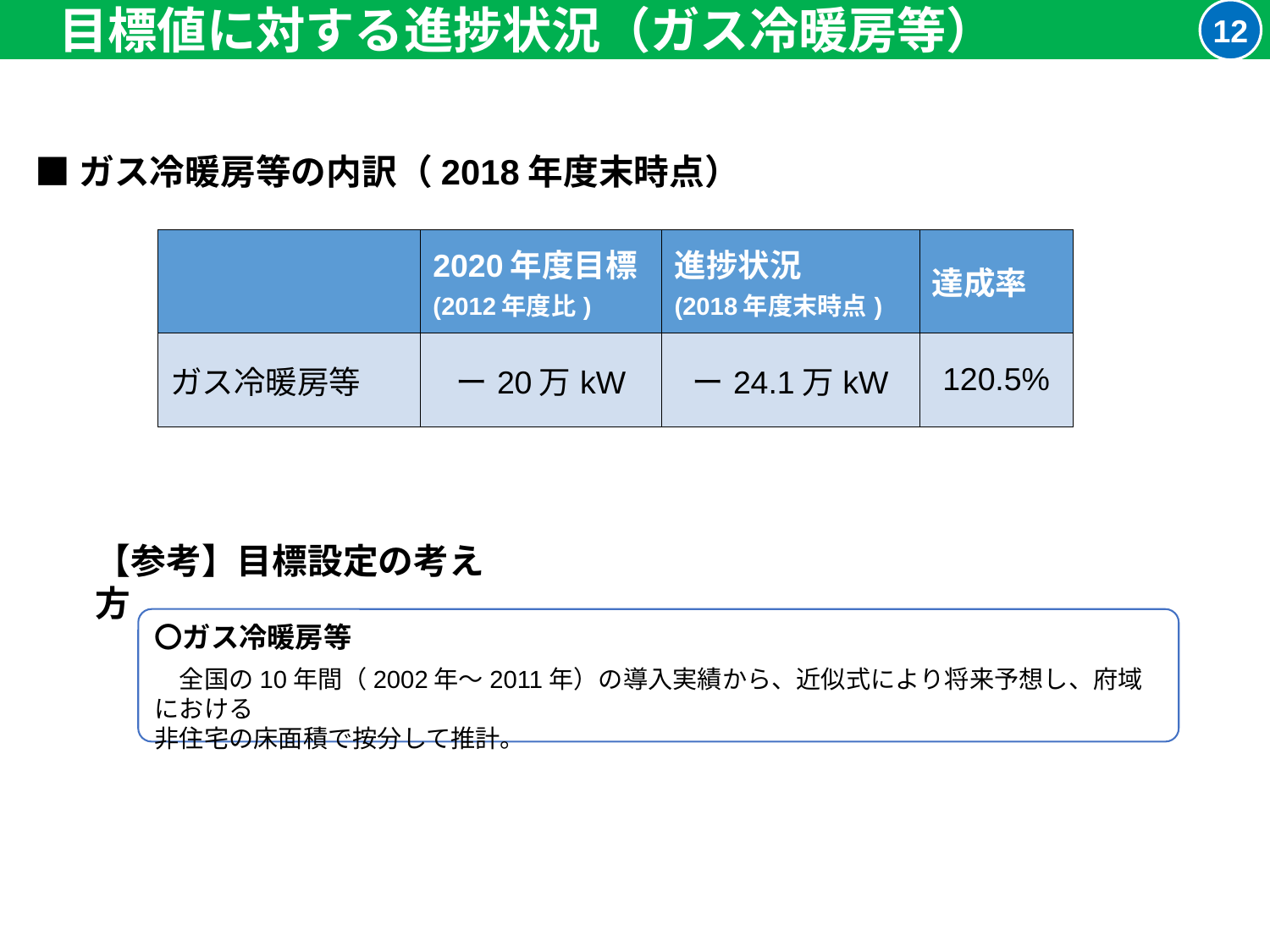

12
　目標値に対する進捗状況（ガス冷暖房等）
■ガス冷暖房等の内訳（2018年度末時点）
|  | 2020年度目標 (2012年度比) | 進捗状況 (2018年度末時点) | 達成率 |
| --- | --- | --- | --- |
| ガス冷暖房等 | ー20万kW | ー24.1万kW | 120.5% |
【参考】目標設定の考え方
〇ガス冷暖房等
　全国の10年間（2002年～2011年）の導入実績から、近似式により将来予想し、府域における
非住宅の床面積で按分して推計。